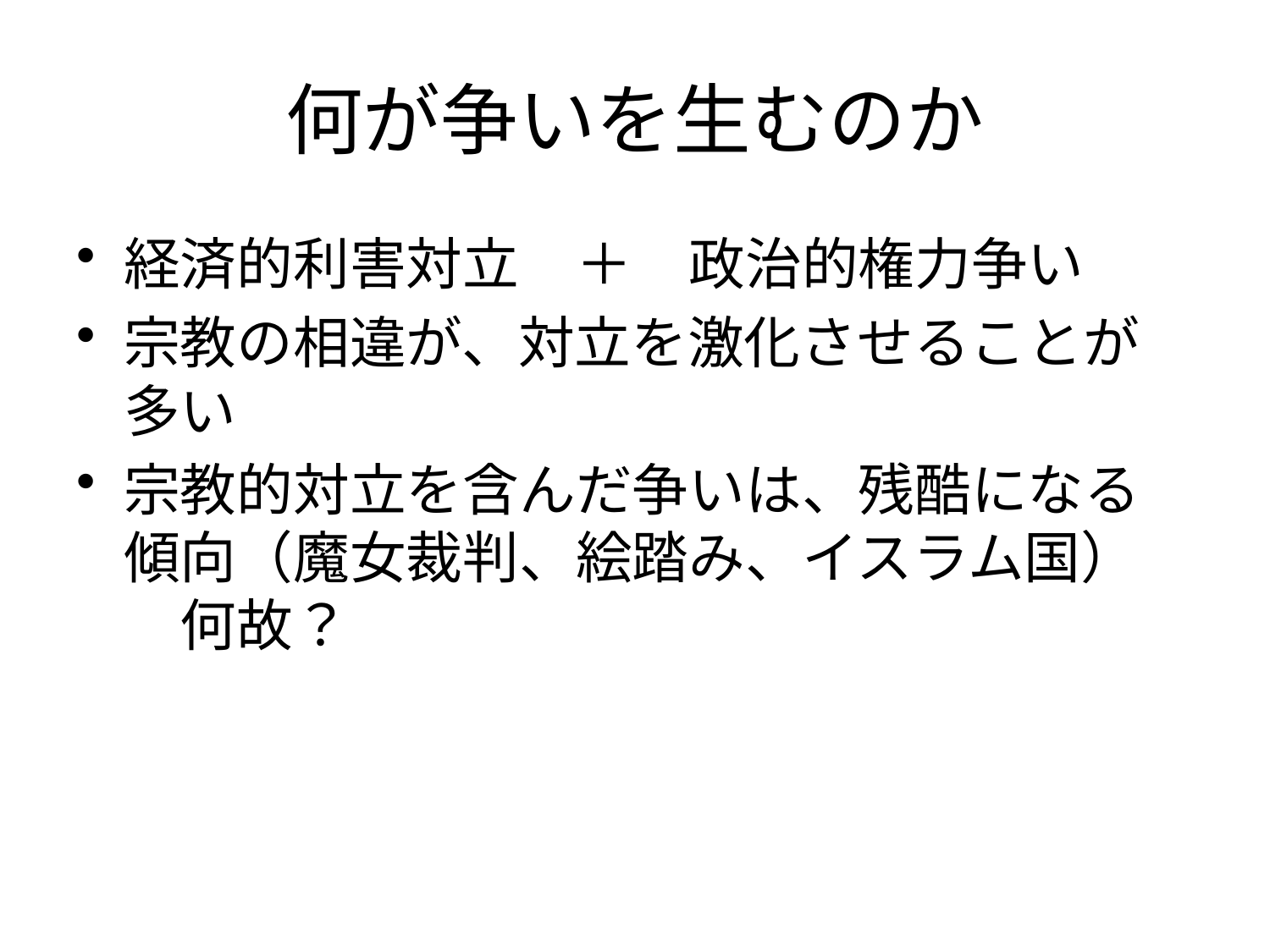

# 何が争いを生むのか
経済的利害対立　＋　政治的権力争い
宗教の相違が、対立を激化させることが多い
宗教的対立を含んだ争いは、残酷になる傾向（魔女裁判、絵踏み、イスラム国）　何故？